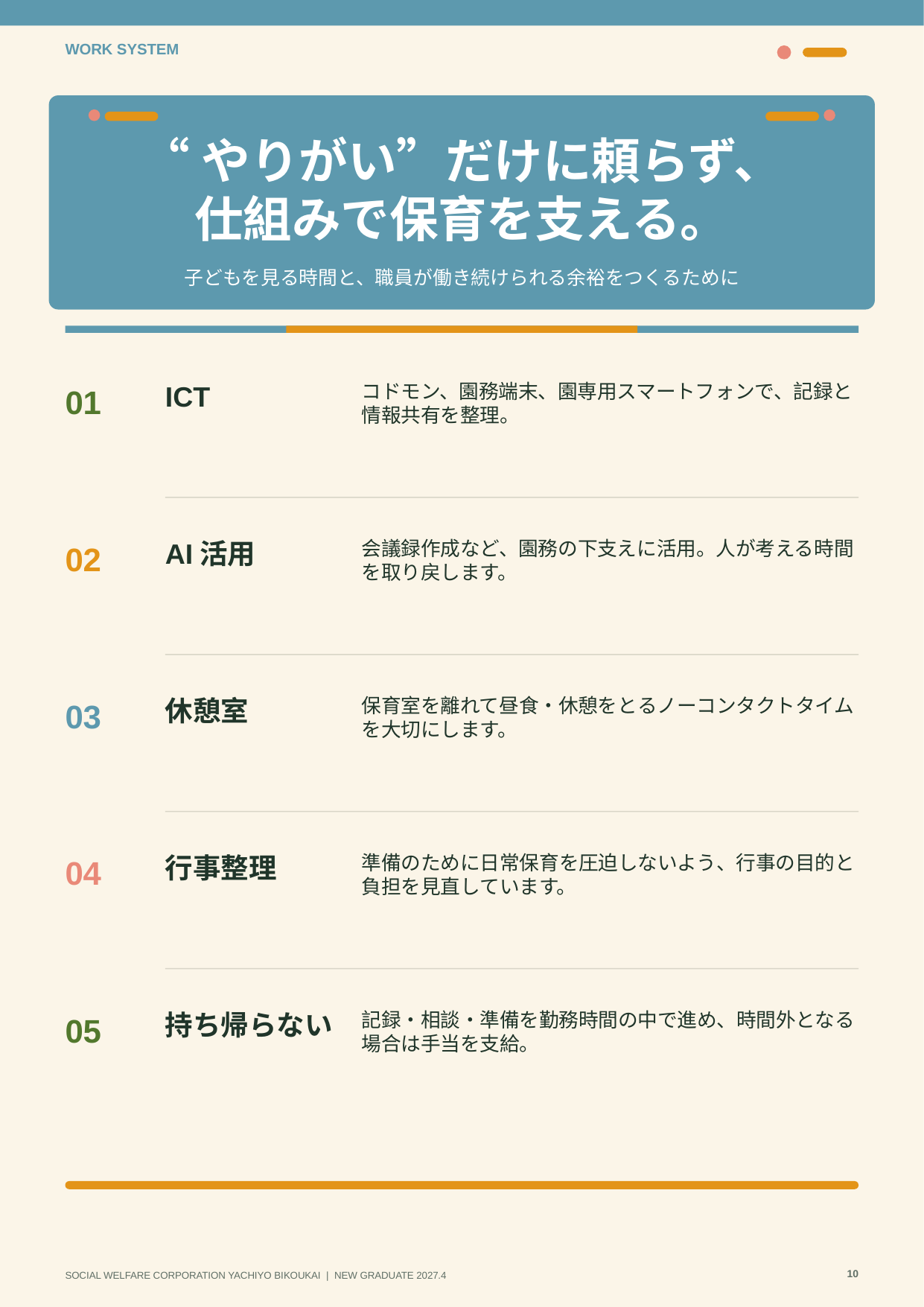

WORK SYSTEM

“やりがい”だけに頼らず、
仕組みで保育を支える。
子どもを見る時間と、職員が働き続けられる余裕をつくるために

ICT
コドモン、園務端末、園専用スマートフォンで、記録と情報共有を整理。
01

AI活用
会議録作成など、園務の下支えに活用。人が考える時間を取り戻します。
02

休憩室
保育室を離れて昼食・休憩をとるノーコンタクトタイムを大切にします。
03

行事整理
準備のために日常保育を圧迫しないよう、行事の目的と負担を見直しています。
04

持ち帰らない
記録・相談・準備を勤務時間の中で進め、時間外となる場合は手当を支給。
05

10
SOCIAL WELFARE CORPORATION YACHIYO BIKOUKAI  |  NEW GRADUATE 2027.4